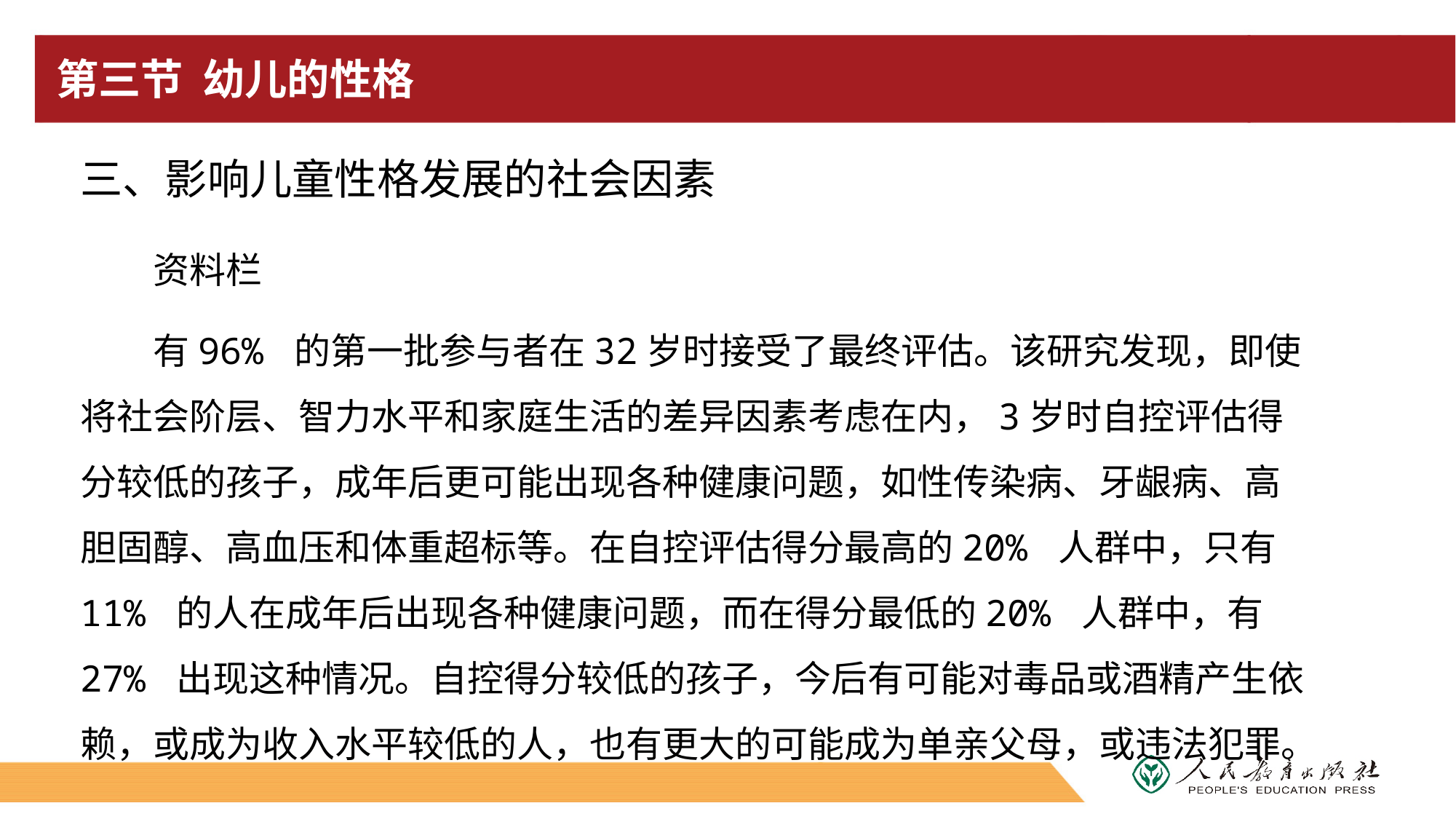

# 第三节  幼儿的性格
三、影响儿童性格发展的社会因素
资料栏
有96% 的第一批参与者在32岁时接受了最终评估。该研究发现，即使将社会阶层、智力水平和家庭生活的差异因素考虑在内，3岁时自控评估得分较低的孩子，成年后更可能出现各种健康问题，如性传染病、牙龈病、高胆固醇、高血压和体重超标等。在自控评估得分最高的20% 人群中，只有11% 的人在成年后出现各种健康问题，而在得分最低的20% 人群中，有27% 出现这种情况。自控得分较低的孩子，今后有可能对毒品或酒精产生依赖，或成为收入水平较低的人，也有更大的可能成为单亲父母，或违法犯罪。